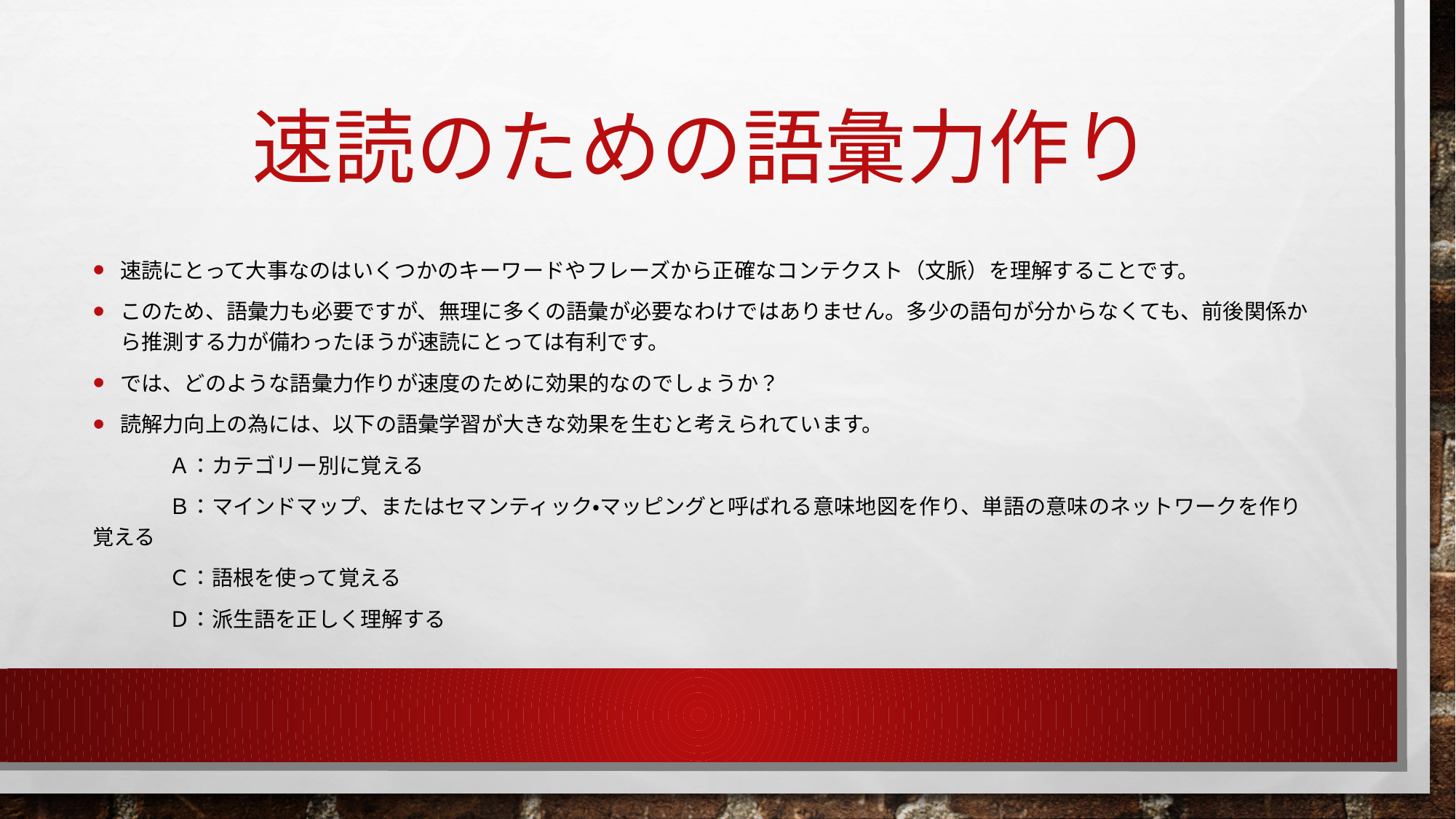

# 速読のための語彙力作り
速読にとって大事なのはいくつかのキーワードやフレーズから正確なコンテクスト（文脈）を理解することです。
このため、語彙力も必要ですが、無理に多くの語彙が必要なわけではありません。多少の語句が分からなくても、前後関係から推測する力が備わったほうが速読にとっては有利です。
では、どのような語彙力作りが速度のために効果的なのでしょうか？
読解力向上の為には、以下の語彙学習が大きな効果を生むと考えられています。
	Ａ：カテゴリー別に覚える
	Ｂ：マインドマップ、またはセマンティック・マッピングと呼ばれる意味地図を作り、単語の意味のネットワークを作り覚える
	Ｃ：語根を使って覚える
	Ｄ：派生語を正しく理解する